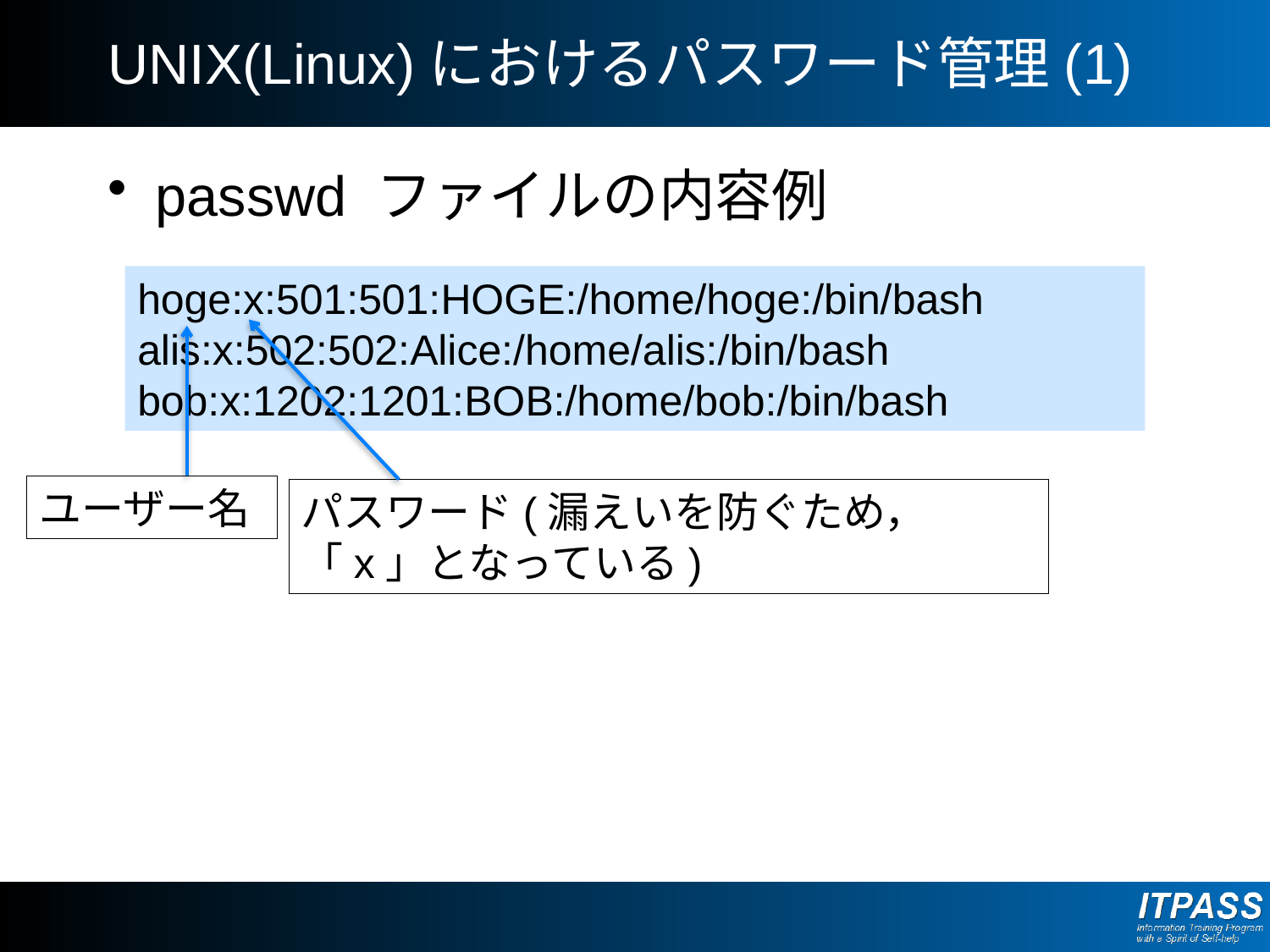

# UNIX(Linux)におけるパスワード管理(1)
passwd ファイルの内容例

hoge:x:501:501:HOGE:/home/hoge:/bin/bash
alis:x:502:502:Alice:/home/alis:/bin/bash
bob:x:1202:1201:BOB:/home/bob:/bin/bash
パスワード(漏えいを防ぐため，「x」となっている)
ユーザー名